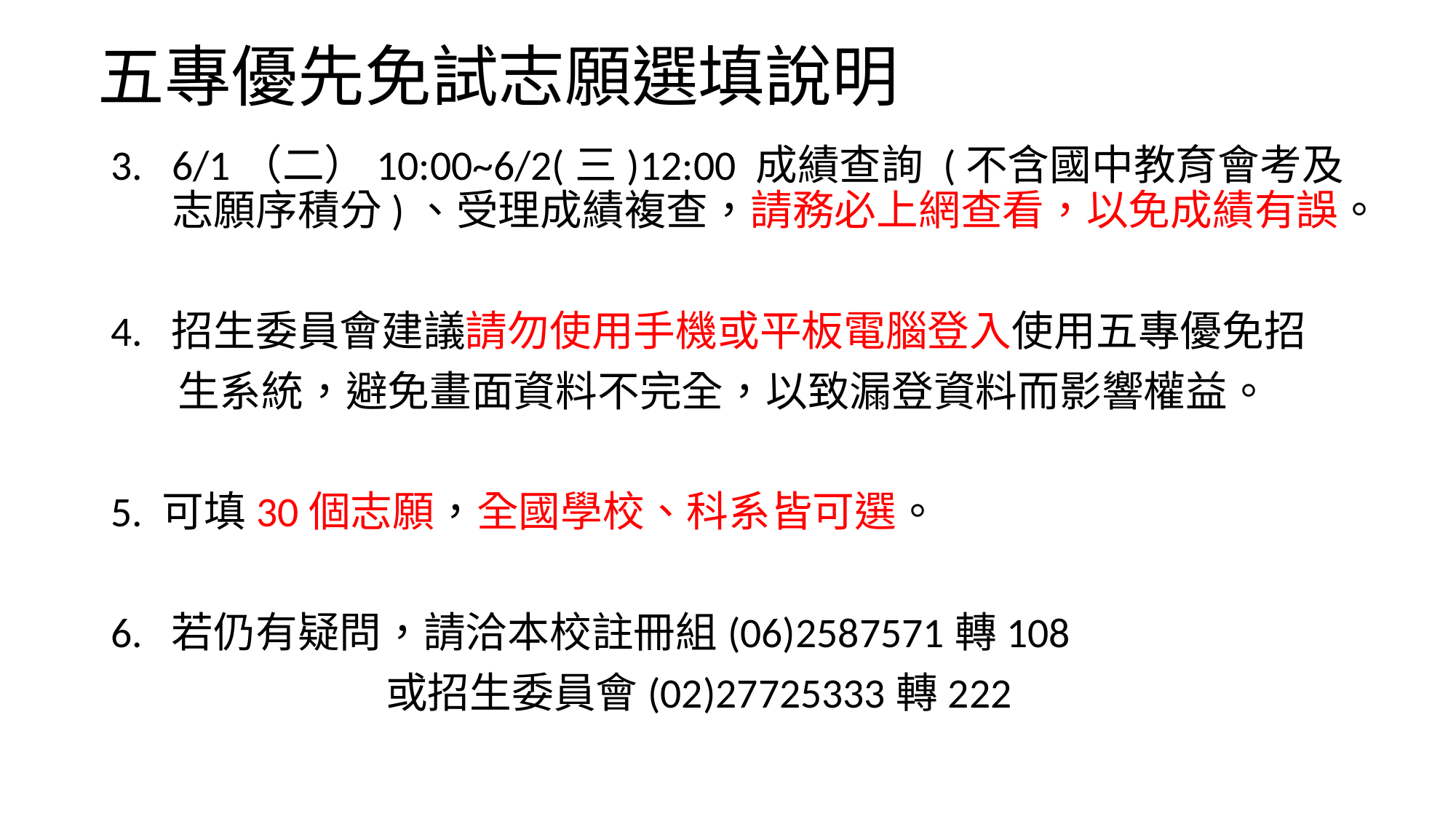

# 五專優先免試志願選填說明
6/1（二）10:00~6/2(三)12:00 成績查詢 (不含國中教育會考及志願序積分)、受理成績複查，請務必上網查看，以免成績有誤。

4.  招生委員會建議請勿使用手機或平板電腦登入使用五專優免招
      生系統，避免畫面資料不完全，以致漏登資料而影響權益。

5. 可填30個志願，全國學校、科系皆可選。

6.  若仍有疑問，請洽本校註冊組(06)2587571轉108
                            或招生委員會(02)27725333轉222